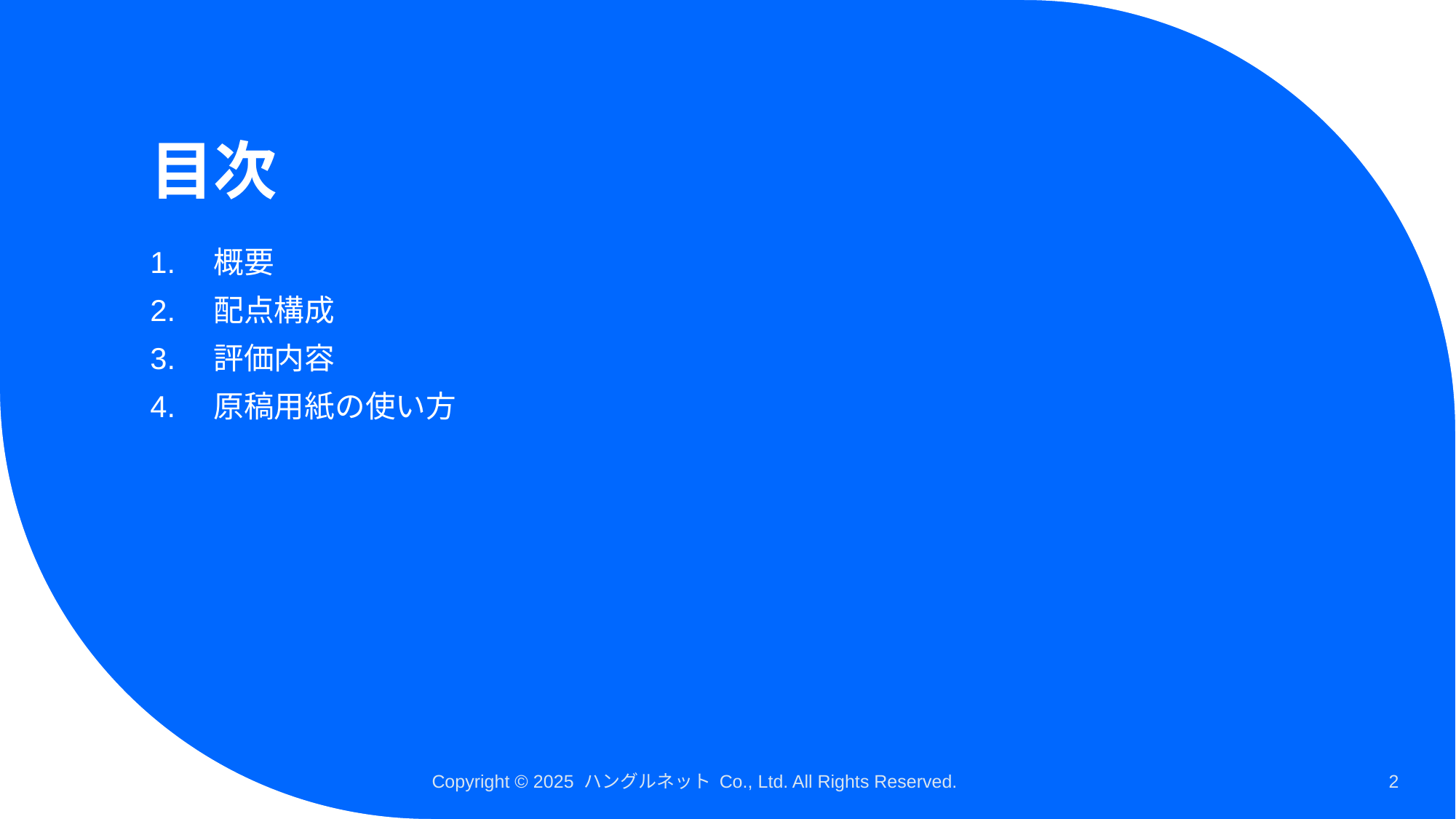

# 目次
概要
配点構成
評価内容
原稿用紙の使い方
Copyright © 2025 ハングルネット Co., Ltd. All Rights Reserved.
2